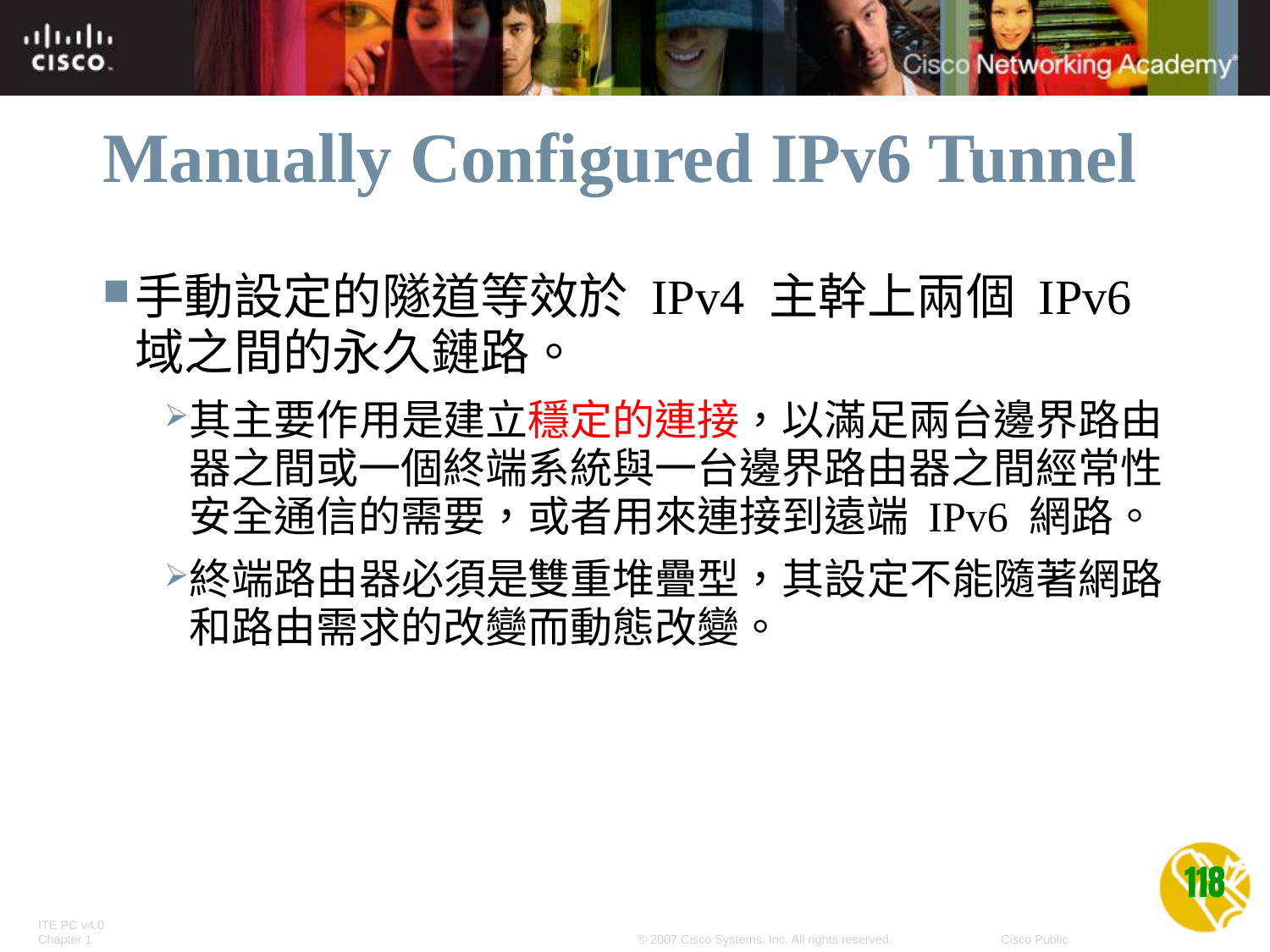

# Manually Configured IPv6 Tunnel
手動設定的隧道等效於 IPv4 主幹上兩個 IPv6 域之間的永久鏈路。
其主要作用是建立穩定的連接，以滿足兩台邊界路由器之間或一個終端系統與一台邊界路由器之間經常性安全通信的需要，或者用來連接到遠端 IPv6 網路。
終端路由器必須是雙重堆疊型，其設定不能隨著網路和路由需求的改變而動態改變。